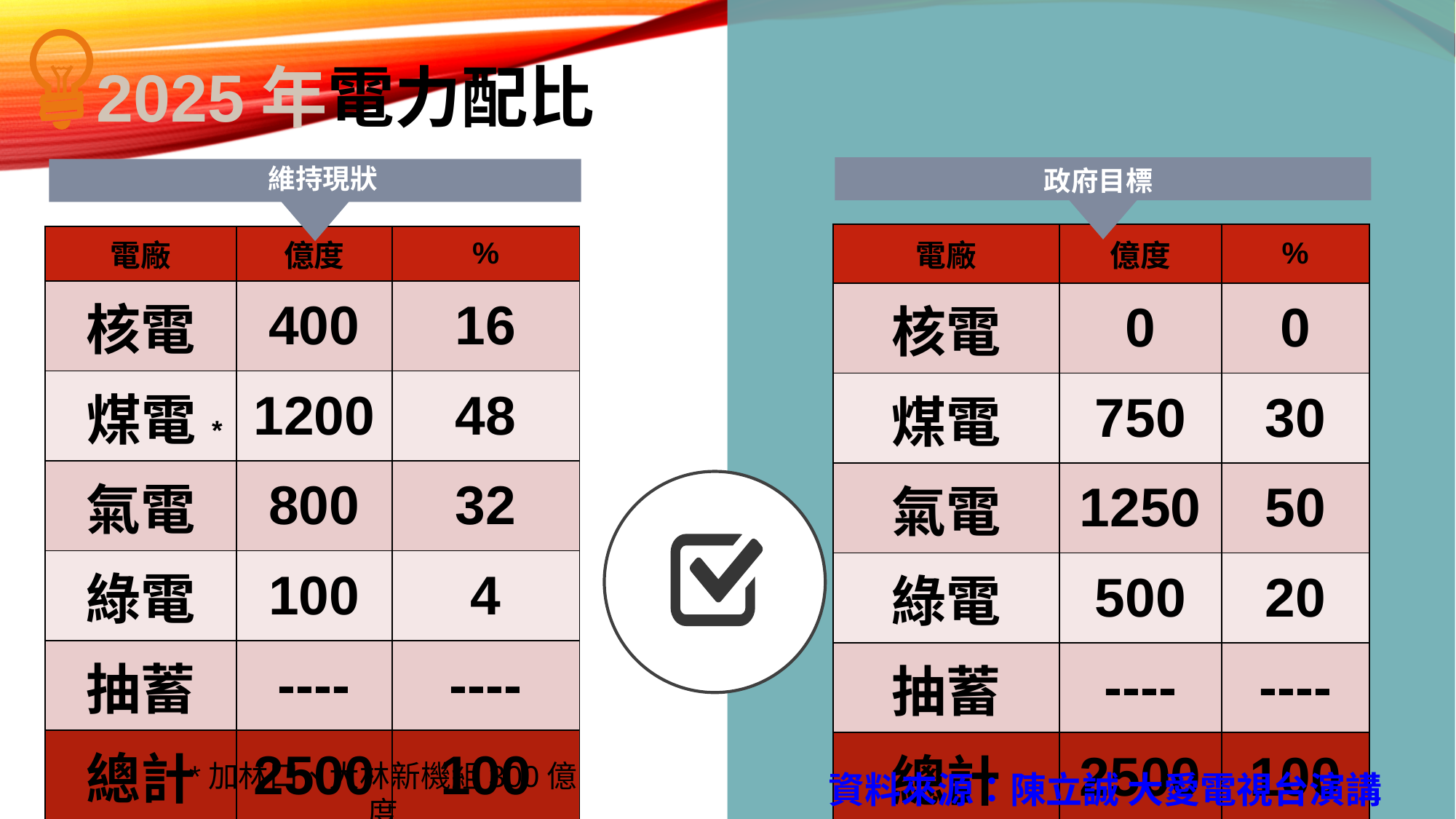

2025年電力配比

維持現狀
政府目標

| 電廠 | 億度 | % |
| --- | --- | --- |
| 核電 | 0 | 0 |
| 煤電 | 750 | 30 |
| 氣電 | 1250 | 50 |
| 綠電 | 500 | 20 |
| 抽蓄 | ---- | ---- |
| 總計 | 2500 | 100 |
| 電廠 | 億度 | % |
| --- | --- | --- |
| 核電 | 400 | 16 |
| 煤電\* | 1200 | 48 |
| 氣電 | 800 | 32 |
| 綠電 | 100 | 4 |
| 抽蓄 | ---- | ---- |
| 總計 | 2500 | 100 |

*加林口、大林新機組300億度
資料來源：陳立誠 大愛電視台演講